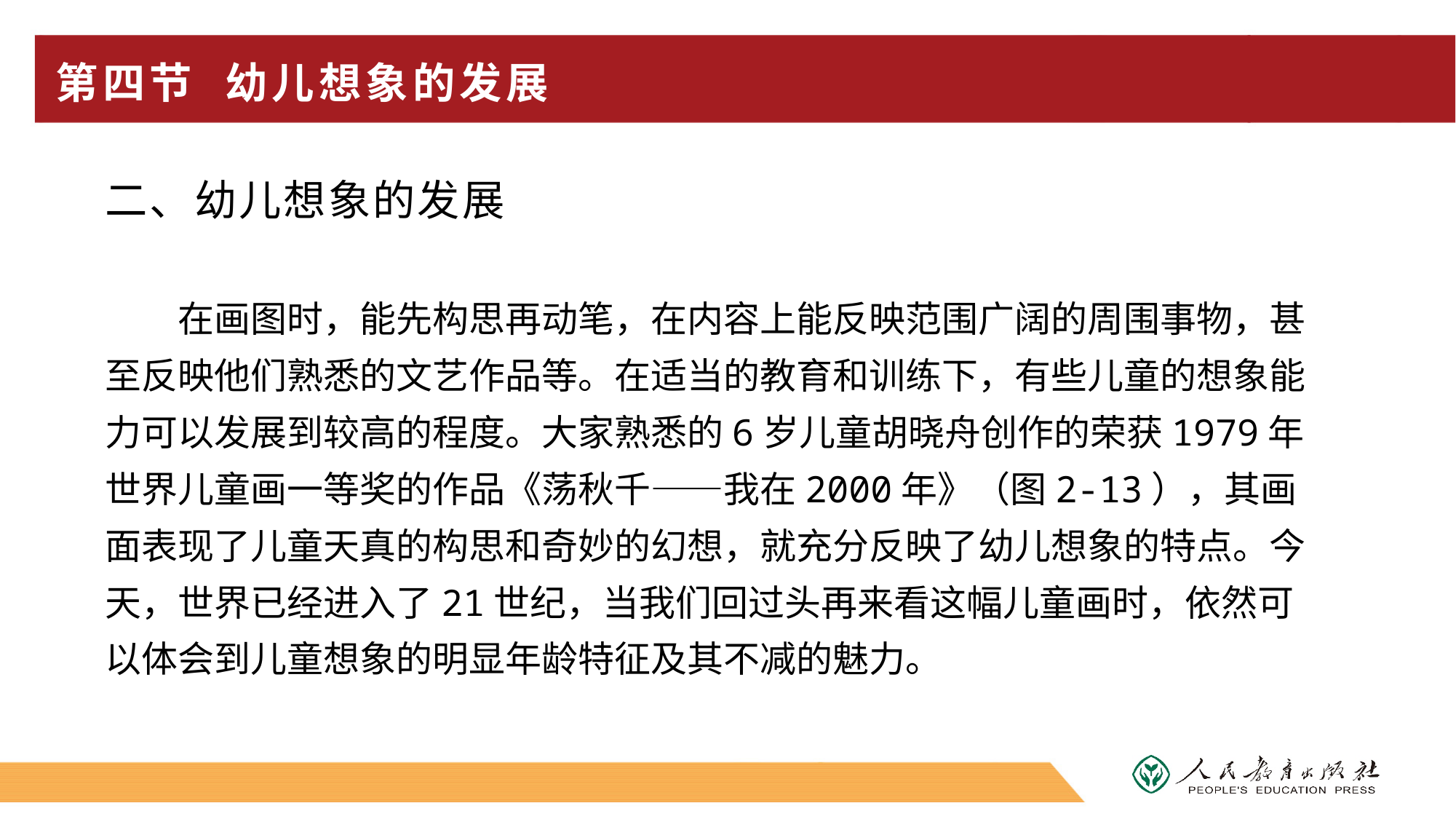

# 第四节  幼儿想象的发展
二、幼儿想象的发展
在画图时，能先构思再动笔，在内容上能反映范围广阔的周围事物，甚至反映他们熟悉的文艺作品等。在适当的教育和训练下，有些儿童的想象能力可以发展到较高的程度。大家熟悉的6岁儿童胡晓舟创作的荣获1979年世界儿童画一等奖的作品《荡秋千——我在2000年》（图2-13），其画面表现了儿童天真的构思和奇妙的幻想，就充分反映了幼儿想象的特点。今天，世界已经进入了21世纪，当我们回过头再来看这幅儿童画时，依然可以体会到儿童想象的明显年龄特征及其不减的魅力。